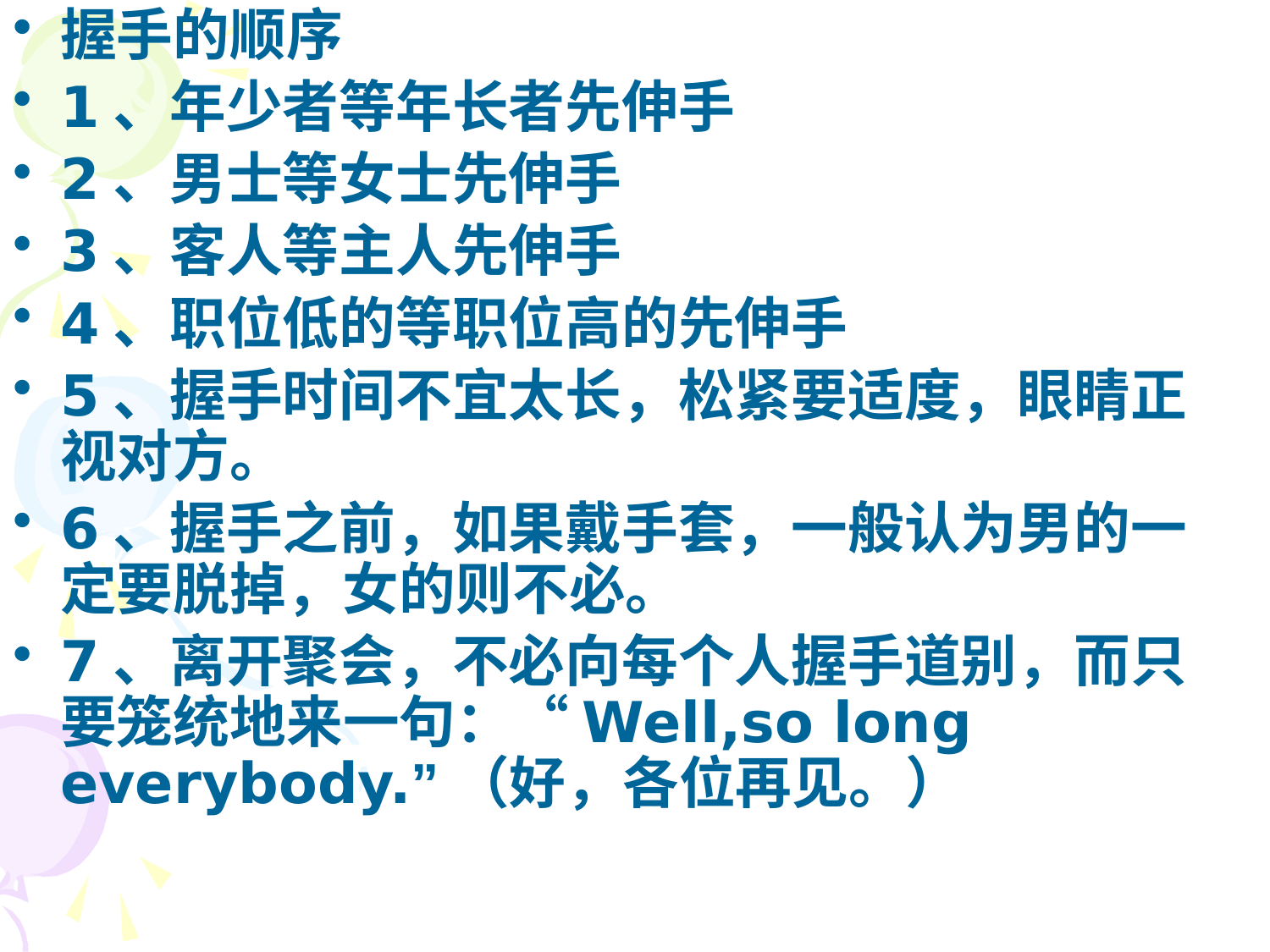

握手的顺序
1、年少者等年长者先伸手
2、男士等女士先伸手
3、客人等主人先伸手
4、职位低的等职位高的先伸手
5、握手时间不宜太长，松紧要适度，眼睛正视对方。
6、握手之前，如果戴手套，一般认为男的一定要脱掉，女的则不必。
7、离开聚会，不必向每个人握手道别，而只要笼统地来一句：“Well,so long everybody.”（好，各位再见。）